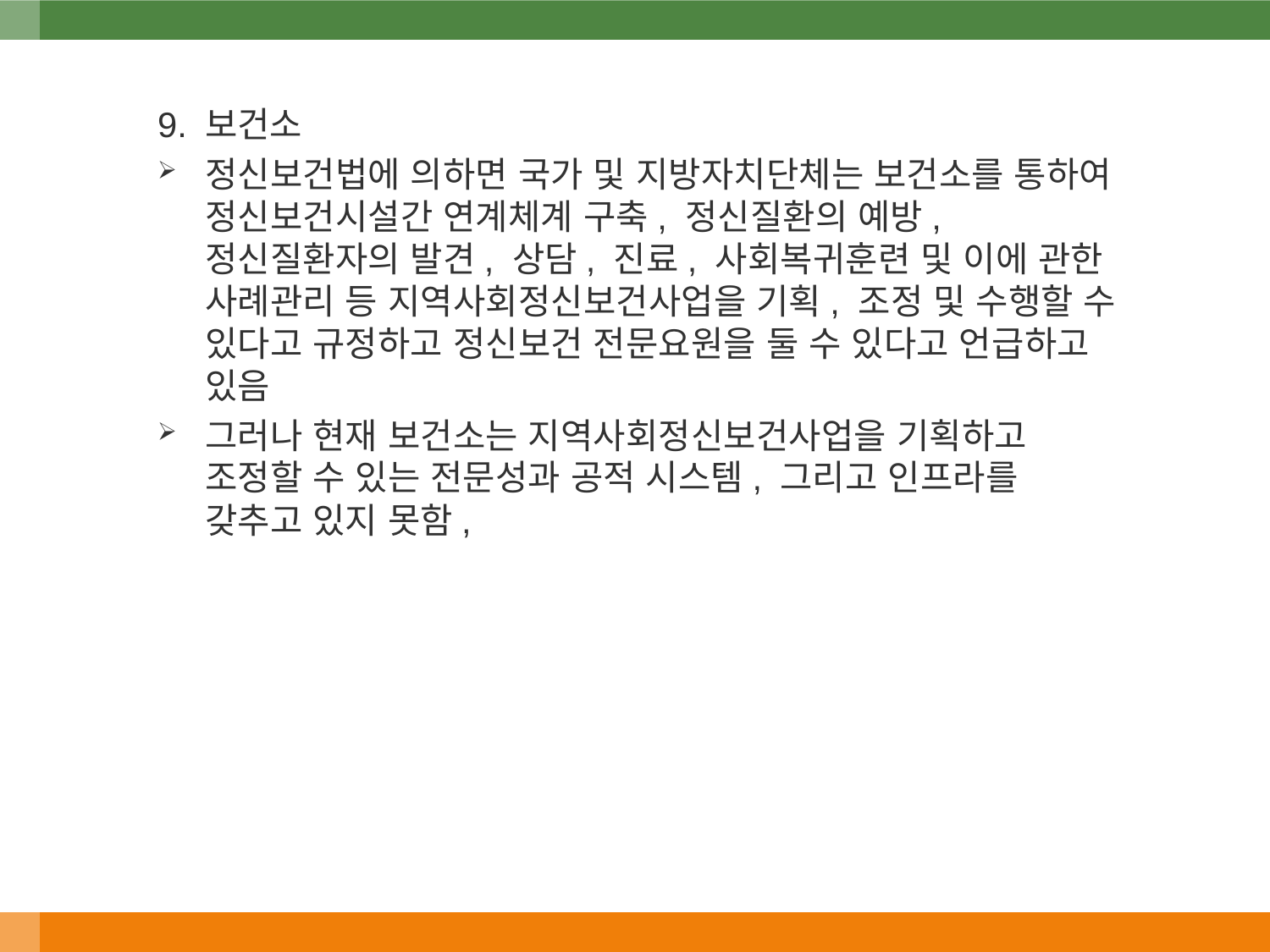

9. 보건소
정신보건법에 의하면 국가 및 지방자치단체는 보건소를 통하여 정신보건시설간 연계체계 구축, 정신질환의 예방, 정신질환자의 발견, 상담, 진료, 사회복귀훈련 및 이에 관한 사례관리 등 지역사회정신보건사업을 기획, 조정 및 수행할 수 있다고 규정하고 정신보건 전문요원을 둘 수 있다고 언급하고 있음
그러나 현재 보건소는 지역사회정신보건사업을 기획하고 조정할 수 있는 전문성과 공적 시스템, 그리고 인프라를 갖추고 있지 못함,